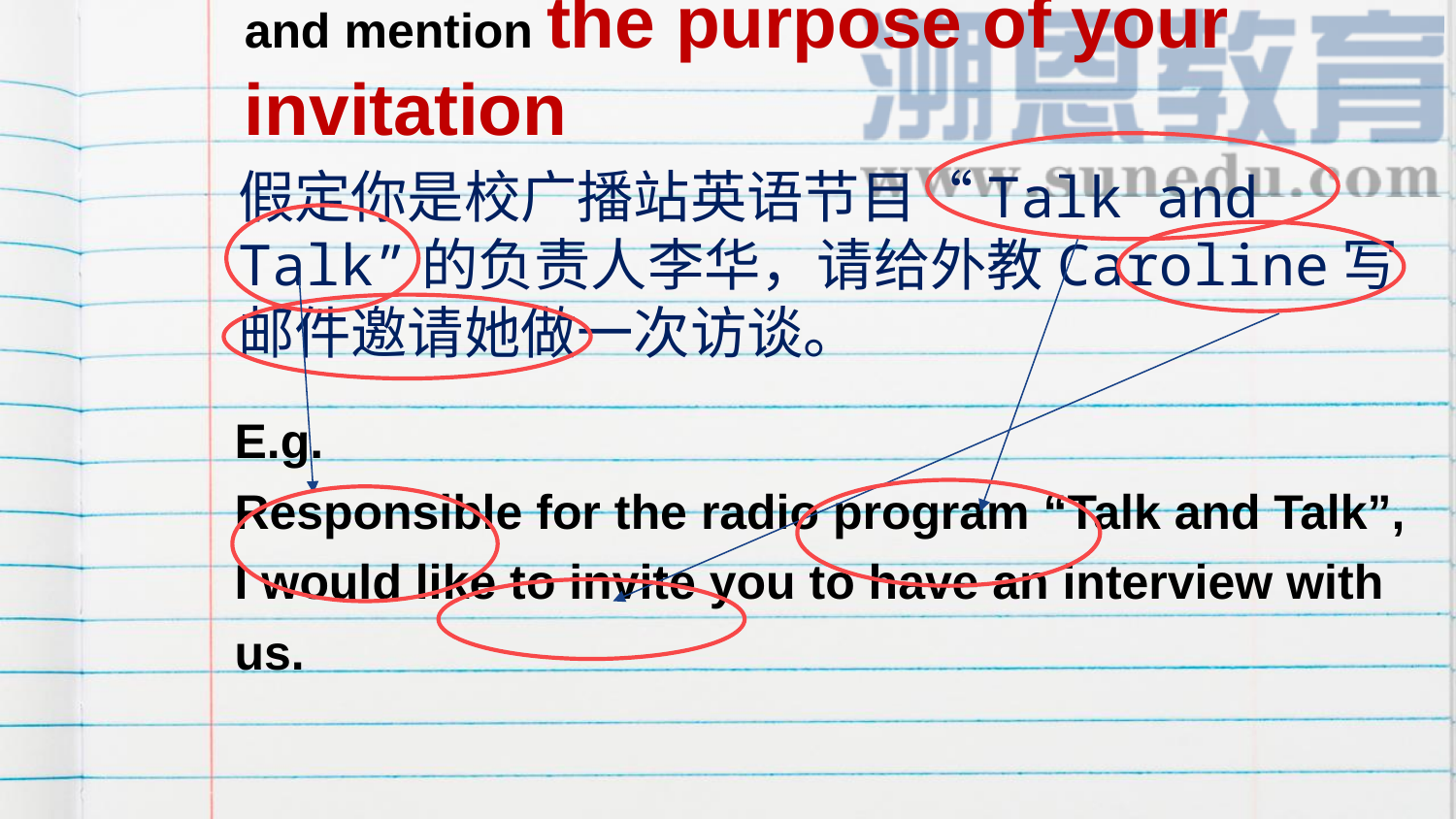

8
# Start with a friendly but appropriate greeting and mention the purpose of your invitation

假定你是校广播站英语节目“Talk and Talk”的负责人李华，请给外教Caroline写邮件邀请她做一次访谈。

| E.g. Responsible for the radio program “Talk and Talk”, I would like to invite you to have an interview with us. |
| --- |